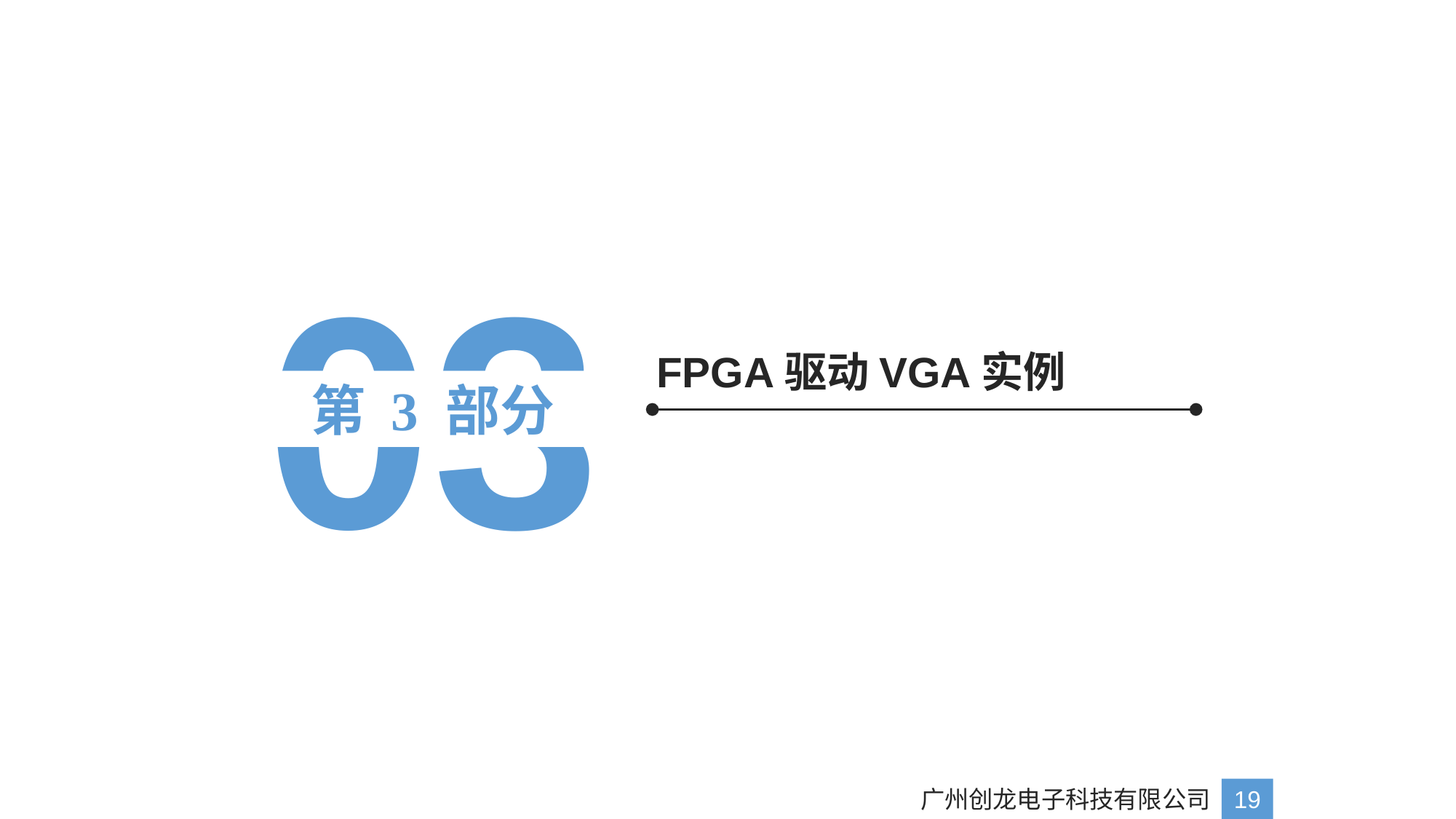

03
FPGA驱动VGA实例
第 3 部分

广州创龙电子科技有限公司
19